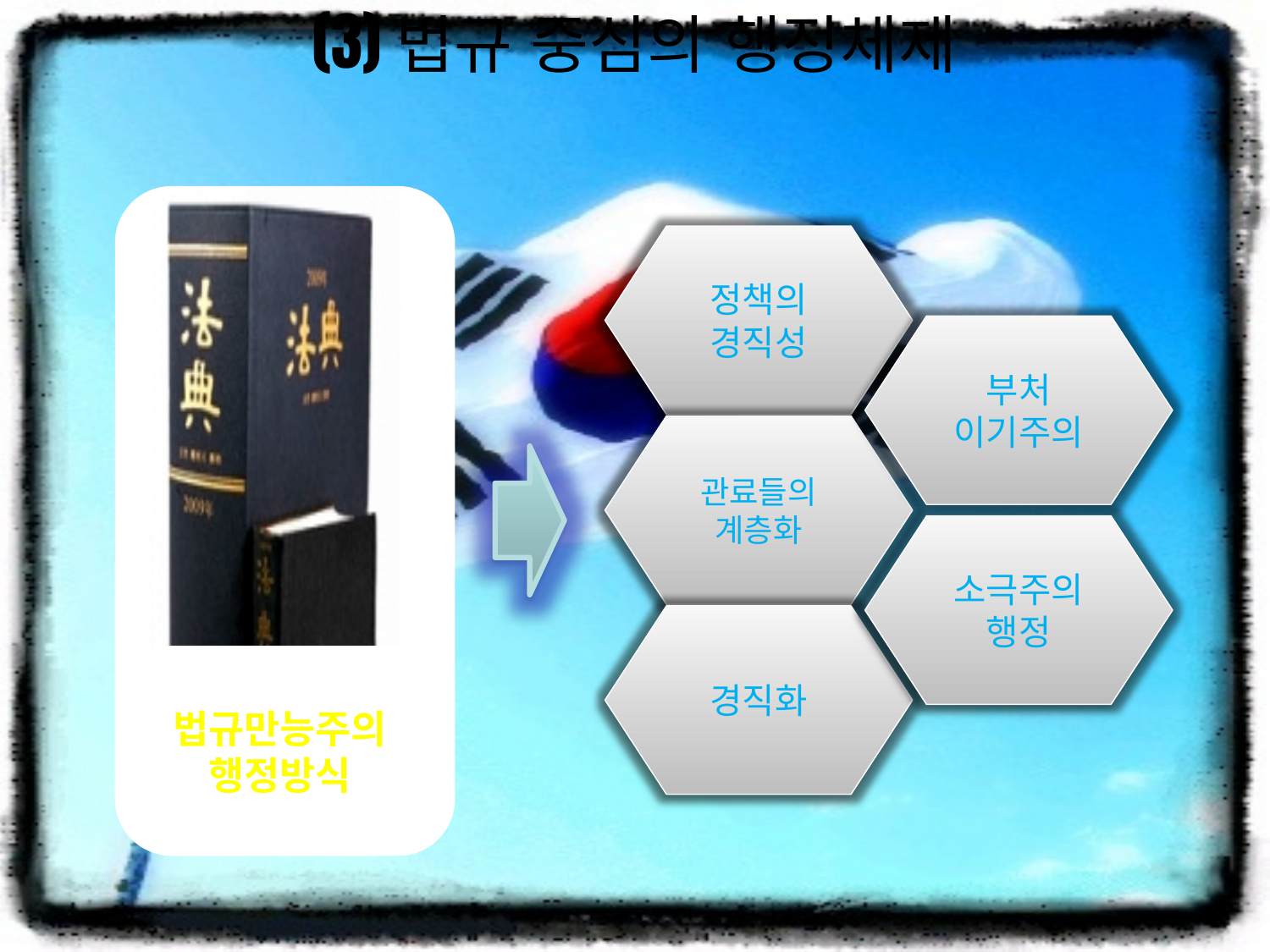

# (3)법규 중심의 행정체제

정책의 경직성
부처
이기주의
관료들의 계층화

소극주의 행정
경직화
법규만능주의 행정방식